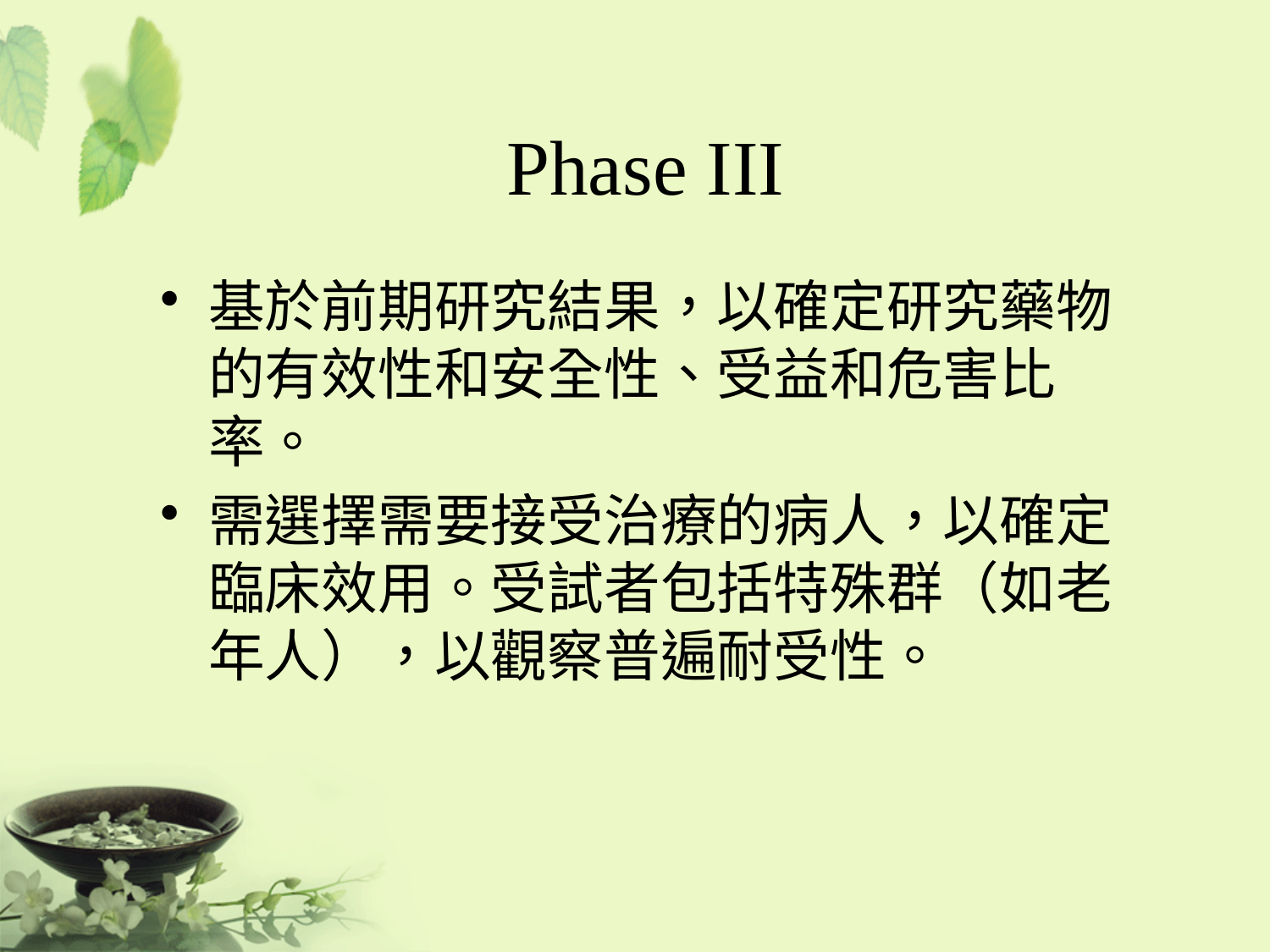

# Phase III
基於前期研究結果，以確定研究藥物的有效性和安全性、受益和危害比率。
需選擇需要接受治療的病人，以確定臨床效用。受試者包括特殊群（如老年人），以觀察普遍耐受性。